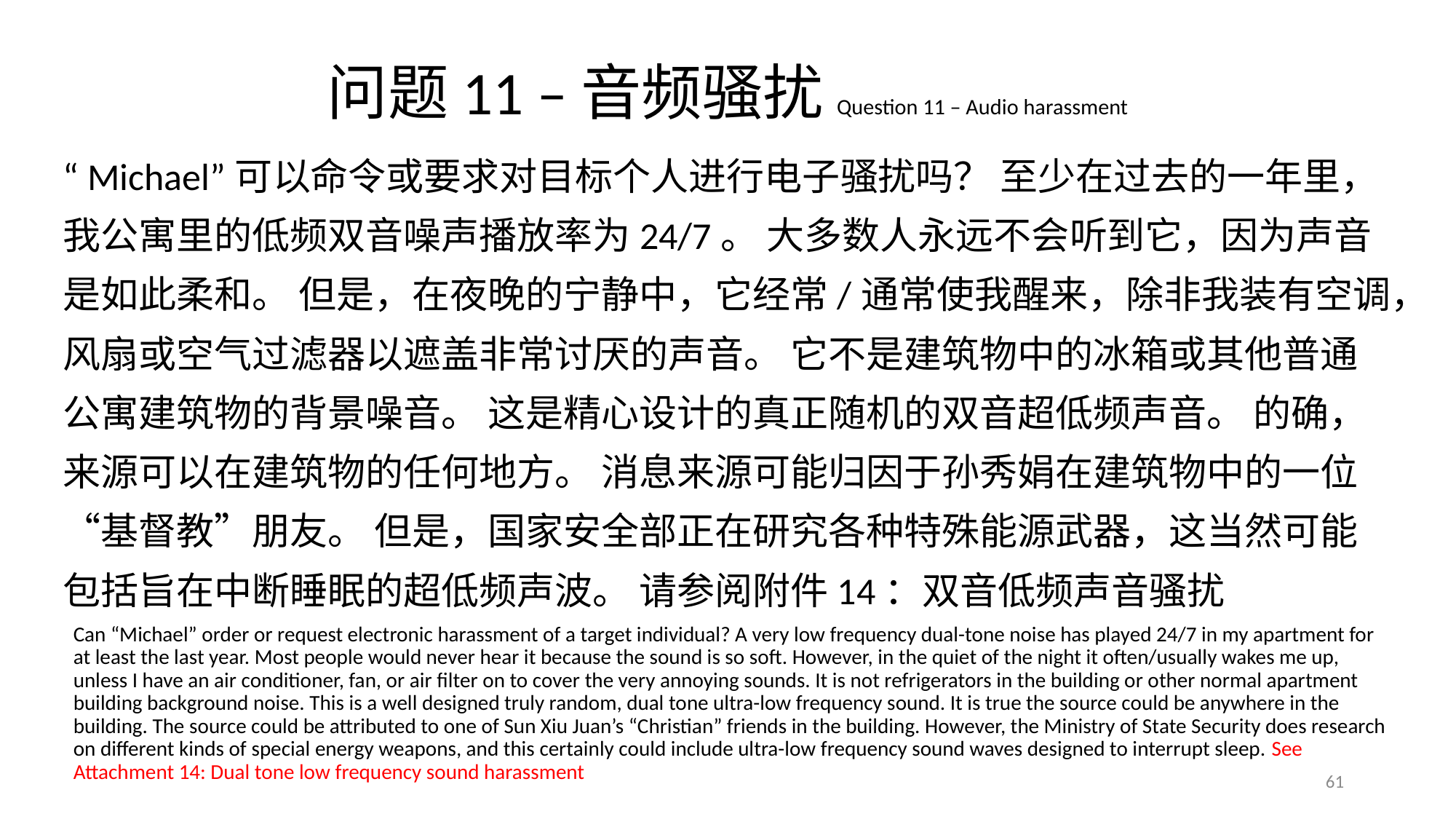

# 问题11 –音频骚扰Question 11 – Audio harassment
“ Michael”可以命令或要求对目标个人进行电子骚扰吗？ 至少在过去的一年里，我公寓里的低频双音噪声播放率为24/7。 大多数人永远不会听到它，因为声音是如此柔和。 但是，在夜晚的宁静中，它经常/通常使我醒来，除非我装有空调，风扇或空气过滤器以遮盖非常讨厌的声音。 它不是建筑物中的冰箱或其他普通公寓建筑物的背景噪音。 这是精心设计的真正随机的双音超低频声音。 的确，来源可以在建筑物的任何地方。 消息来源可能归因于孙秀娟在建筑物中的一位“基督教”朋友。 但是，国家安全部正在研究各种特殊能源武器，这当然可能包括旨在中断睡眠的超低频声波。 请参阅附件14：双音低频声音骚扰
Can “Michael” order or request electronic harassment of a target individual? A very low frequency dual-tone noise has played 24/7 in my apartment for at least the last year. Most people would never hear it because the sound is so soft. However, in the quiet of the night it often/usually wakes me up, unless I have an air conditioner, fan, or air filter on to cover the very annoying sounds. It is not refrigerators in the building or other normal apartment building background noise. This is a well designed truly random, dual tone ultra-low frequency sound. It is true the source could be anywhere in the building. The source could be attributed to one of Sun Xiu Juan’s “Christian” friends in the building. However, the Ministry of State Security does research on different kinds of special energy weapons, and this certainly could include ultra-low frequency sound waves designed to interrupt sleep. See Attachment 14: Dual tone low frequency sound harassment
61